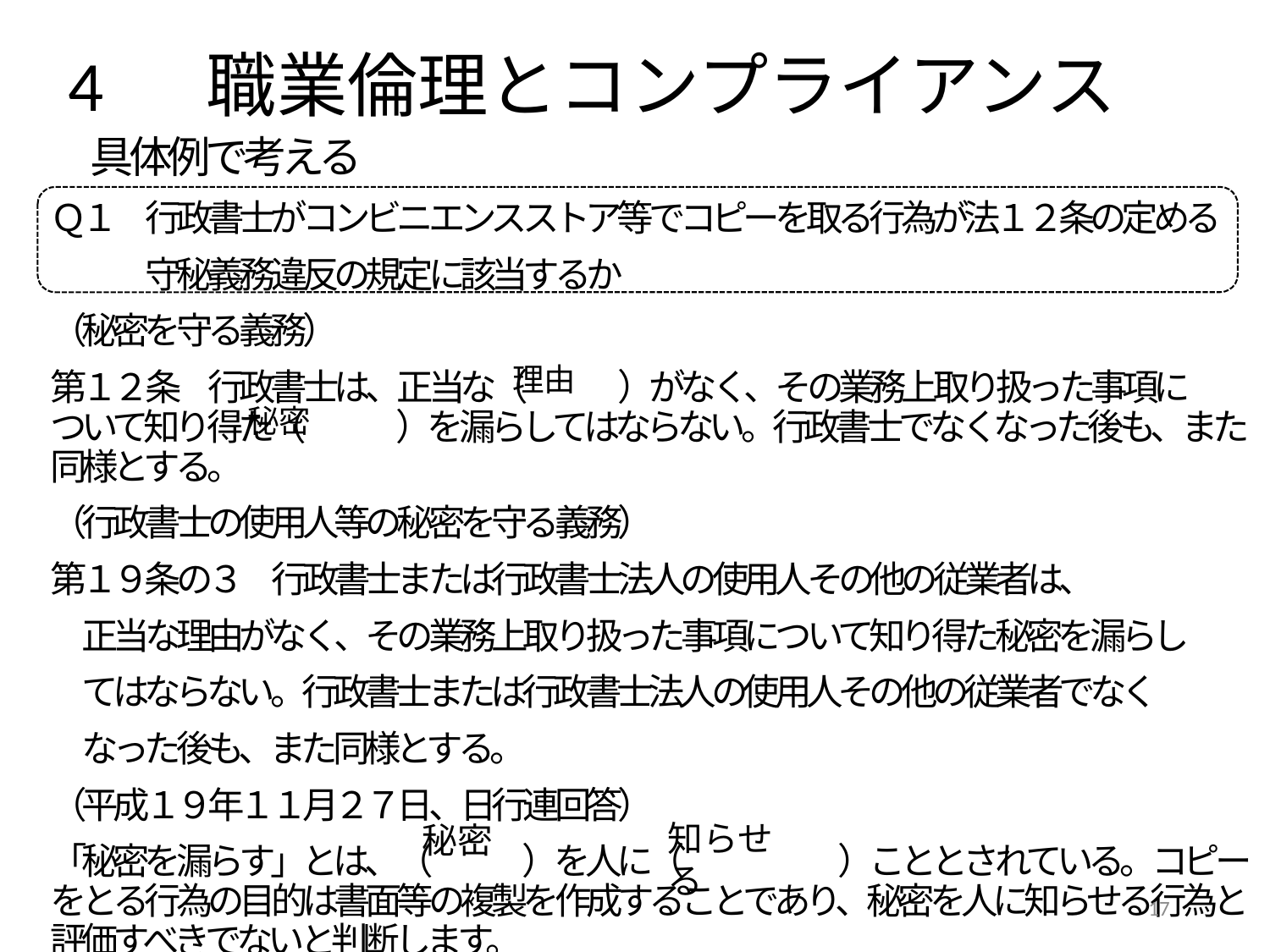

# 4　 職業倫理とコンプライアンス
　具体例で考える
Ｑ１　行政書士がコンビニエンスストア等でコピーを取る行為が法１２条の定める
　　　守秘義務違反の規定に該当するか
（秘密を守る義務）
第１２条　行政書士は、正当な（　　　）がなく、その業務上取り扱った事項に　ついて知り得た（　　　）を漏らしてはならない。行政書士でなくなった後も、また同様とする。
（行政書士の使用人等の秘密を守る義務）
第１９条の３　行政書士または行政書士法人の使用人その他の従業者は、
　正当な理由がなく、その業務上取り扱った事項について知り得た秘密を漏らし
　てはならない。行政書士または行政書士法人の使用人その他の従業者でなく
　なった後も、また同様とする。
（平成１９年１１月２７日、日行連回答）
「秘密を漏らす」とは、（　　　）を人に（　　　　　）こととされている。コピーをとる行為の目的は書面等の複製を作成することであり、秘密を人に知らせる行為と評価すべきでないと判断します。

理由
秘密

知らせる
秘密
17